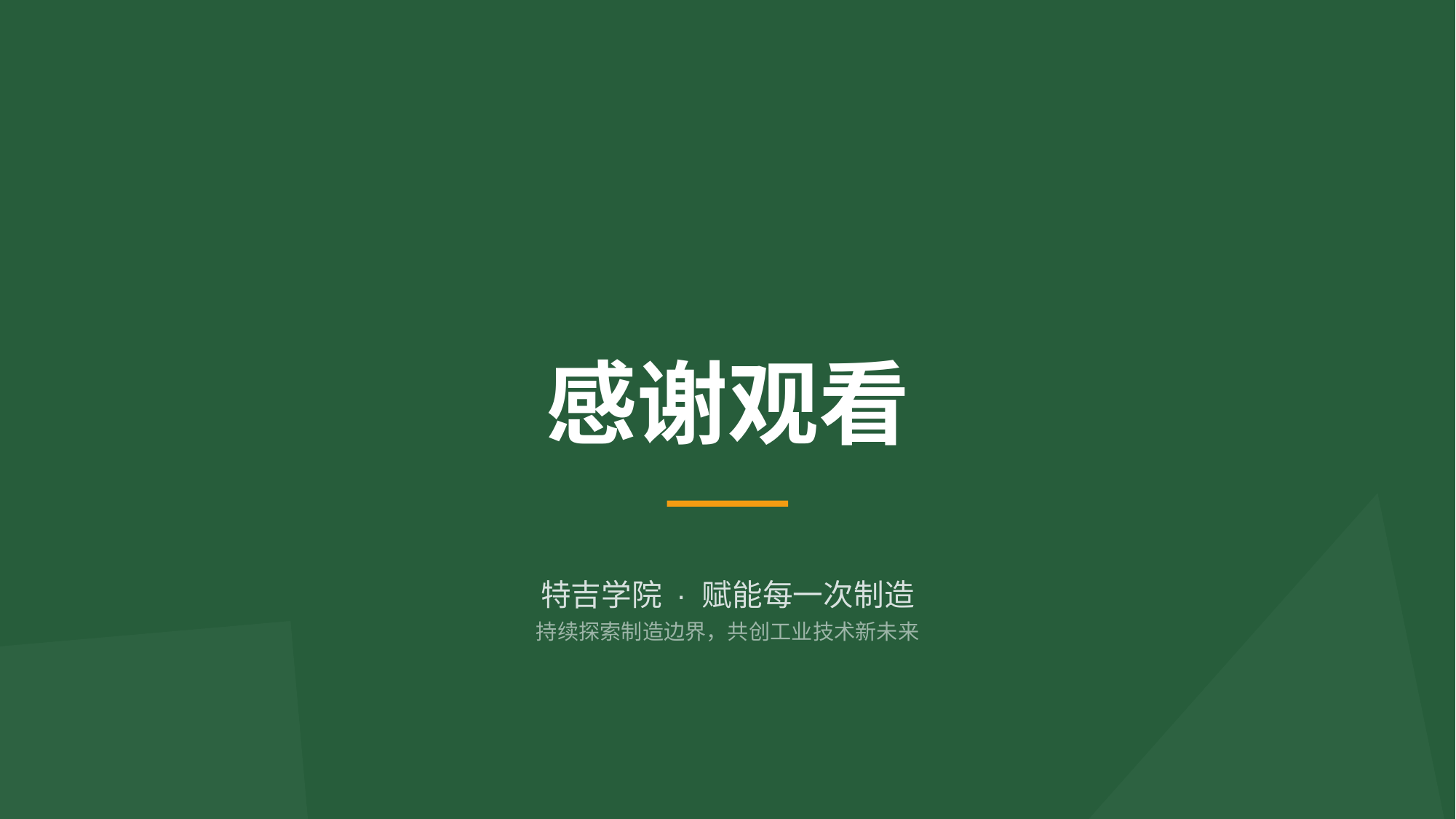

感谢观看

特吉学院 · 赋能每一次制造
持续探索制造边界，共创工业技术新未来